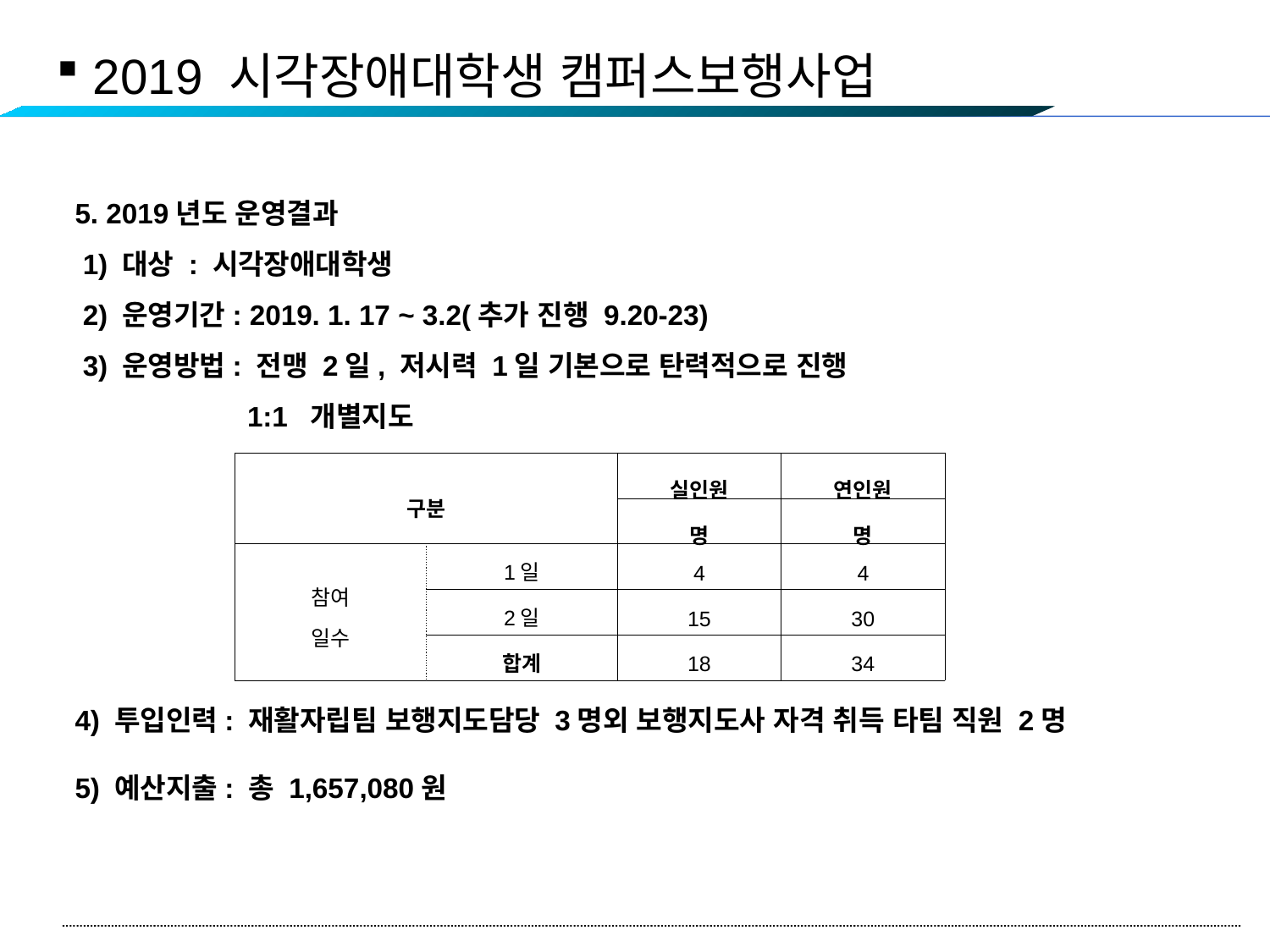

2019 시각장애대학생 캠퍼스보행사업

5. 2019년도 운영결과
 1) 대상 : 시각장애대학생
 2) 운영기간: 2019. 1. 17 ~ 3.2(추가 진행 9.20-23)
 3) 운영방법: 전맹 2일, 저시력 1일 기본으로 탄력적으로 진행
                      1:1  개별지도

4) 투입인력: 재활자립팀 보행지도담당 3명외 보행지도사 자격 취득 타팀 직원 2명
5) 예산지출: 총 1,657,080원

| 구분 |  | 실인원 | 연인원 |
| --- | --- | --- | --- |
|  |  | 명 | 명 |
| 참여 일수 | 1일 | 4 | 4 |
|  | 2일 | 15 | 30 |
|  | 합계 | 18 | 34 |